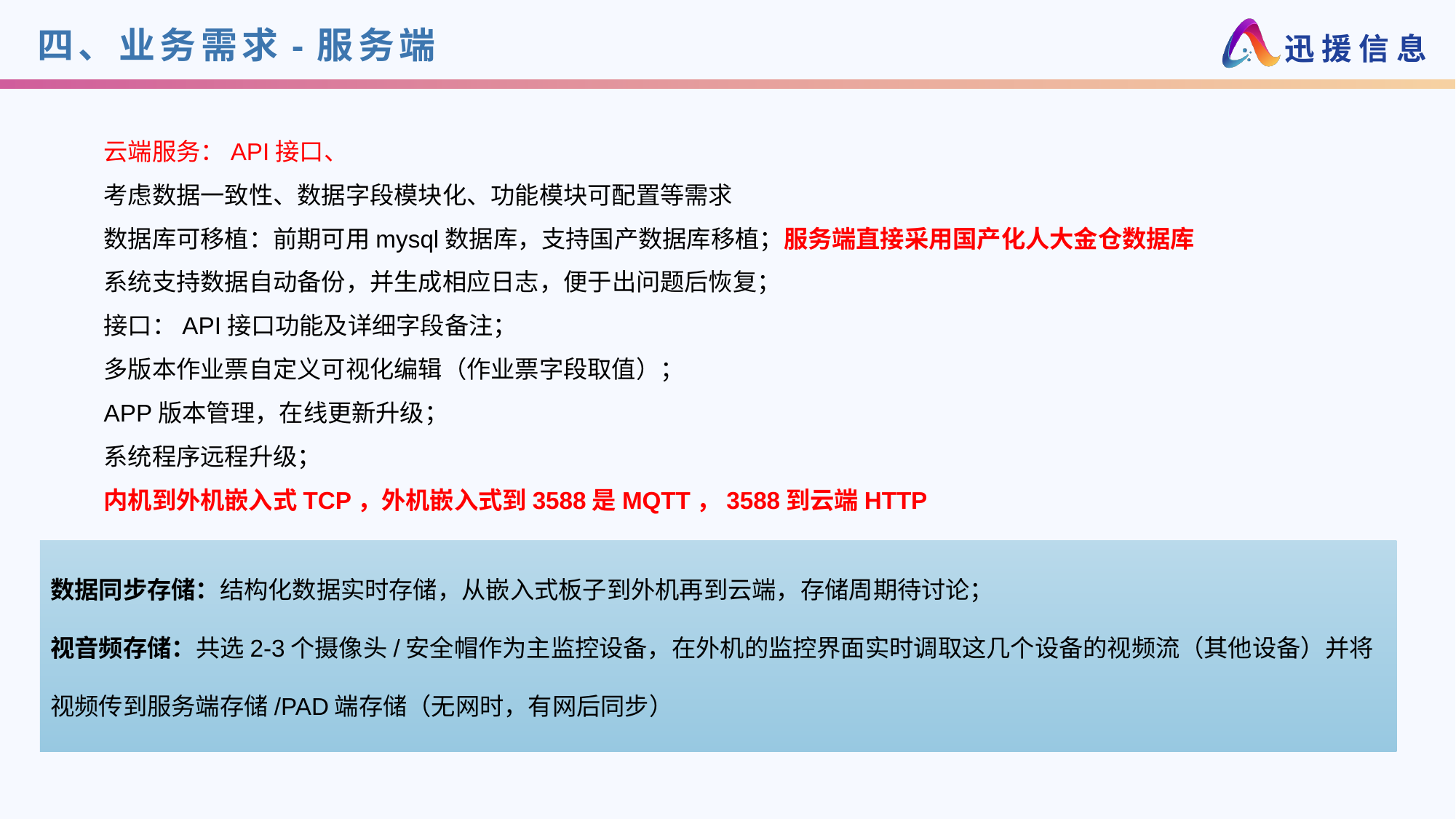

# 四、业务需求-服务端
云端服务：API接口、
考虑数据一致性、数据字段模块化、功能模块可配置等需求
数据库可移植：前期可用mysql数据库，支持国产数据库移植；服务端直接采用国产化人大金仓数据库
系统支持数据自动备份，并生成相应日志，便于出问题后恢复；
接口：API接口功能及详细字段备注；
多版本作业票自定义可视化编辑（作业票字段取值）；
APP版本管理，在线更新升级；
系统程序远程升级；
内机到外机嵌入式TCP，外机嵌入式到3588是MQTT，3588到云端HTTP
数据同步存储：结构化数据实时存储，从嵌入式板子到外机再到云端，存储周期待讨论；
视音频存储：共选2-3个摄像头/安全帽作为主监控设备，在外机的监控界面实时调取这几个设备的视频流（其他设备）并将视频传到服务端存储/PAD端存储（无网时，有网后同步）